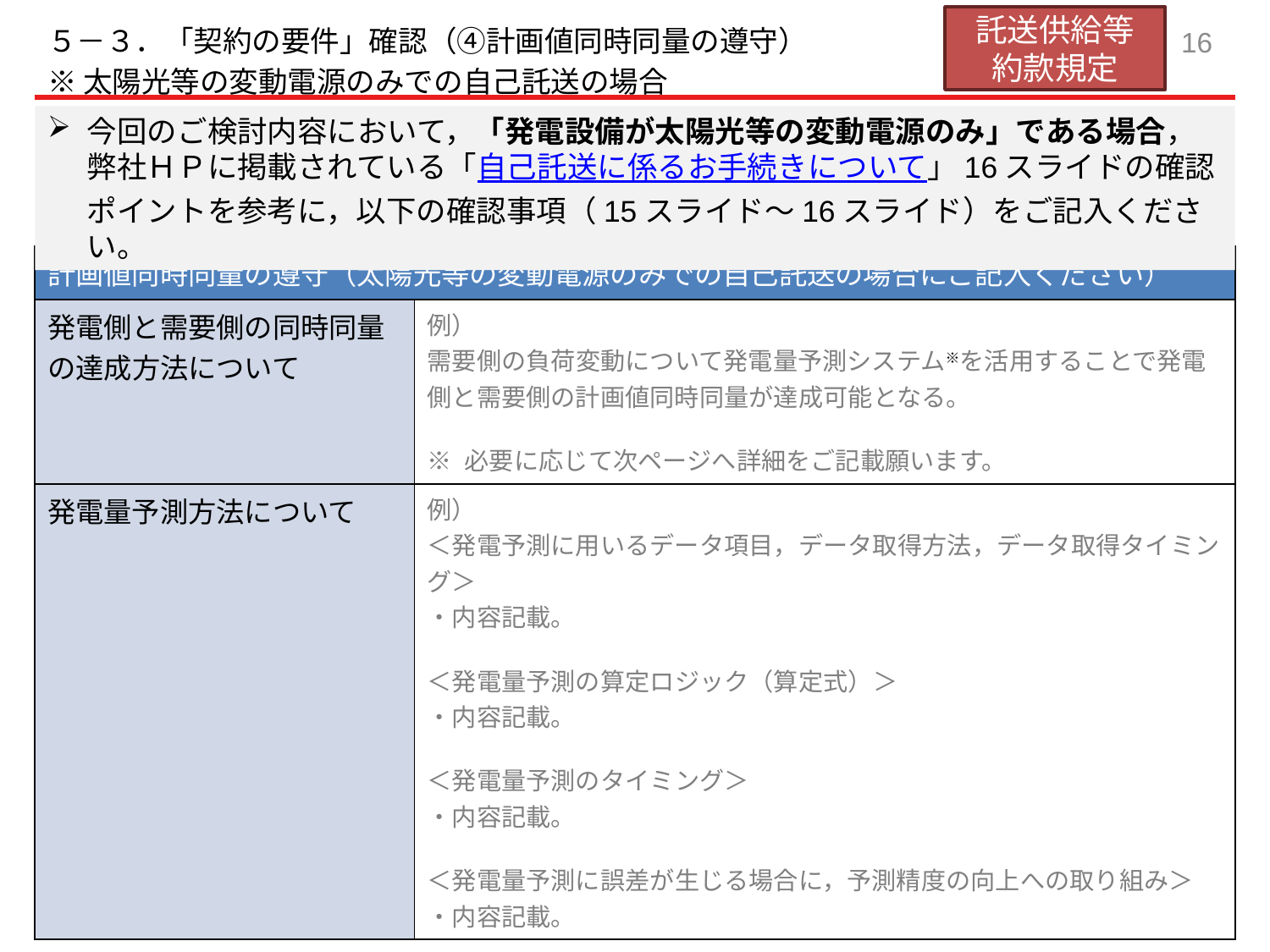

託送供給等
約款規定
５－３．「契約の要件」確認（④計画値同時同量の遵守）
※太陽光等の変動電源のみでの自己託送の場合
16
今回のご検討内容において，「発電設備が太陽光等の変動電源のみ」である場合，弊社ＨＰに掲載されている「自己託送に係るお手続きについて」16スライドの確認ポイントを参考に，以下の確認事項（15スライド～16スライド）をご記入ください。
| 計画値同時同量の遵守（太陽光等の変動電源のみでの自己託送の場合にご記入ください） |  |
| --- | --- |
| 発電側と需要側の同時同量 の達成方法について | 例） 需要側の負荷変動について発電量予測システム※を活用することで発電側と需要側の計画値同時同量が達成可能となる。 ※ 必要に応じて次ページへ詳細をご記載願います。 |
| 発電量予測方法について | 例） ＜発電予測に用いるデータ項目，データ取得方法，データ取得タイミング＞ ・内容記載。 ＜発電量予測の算定ロジック（算定式）＞ ・内容記載。 ＜発電量予測のタイミング＞ ・内容記載。 ＜発電量予測に誤差が生じる場合に，予測精度の向上への取り組み＞ ・内容記載。 |